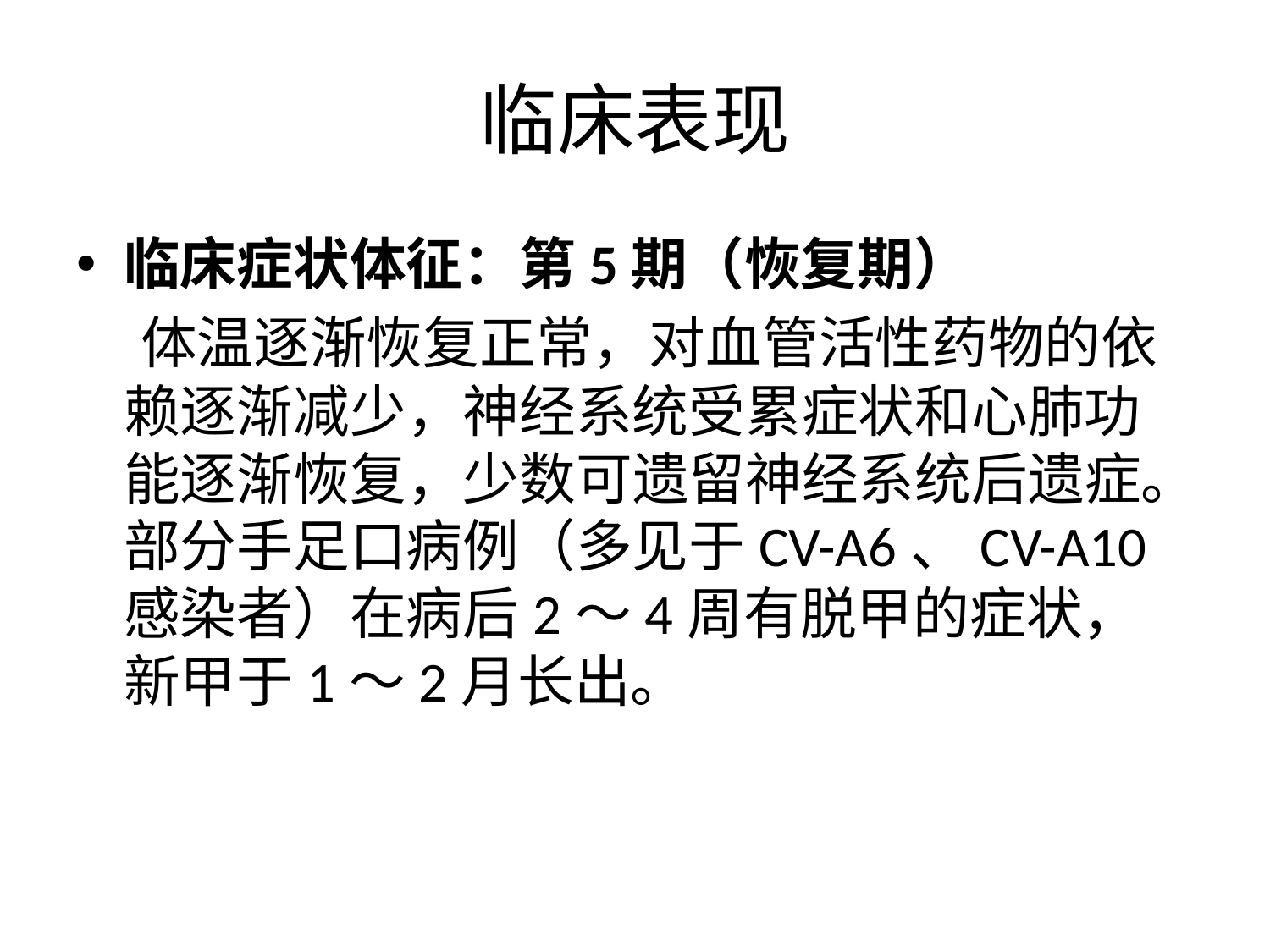

# 临床表现
临床症状体征：第5期（恢复期）
    体温逐渐恢复正常，对血管活性药物的依赖逐渐减少，神经系统受累症状和心肺功能逐渐恢复，少数可遗留神经系统后遗症。部分手足口病例（多见于CV-A6、CV-A10感染者）在病后2～4周有脱甲的症状，新甲于1～2月长出。